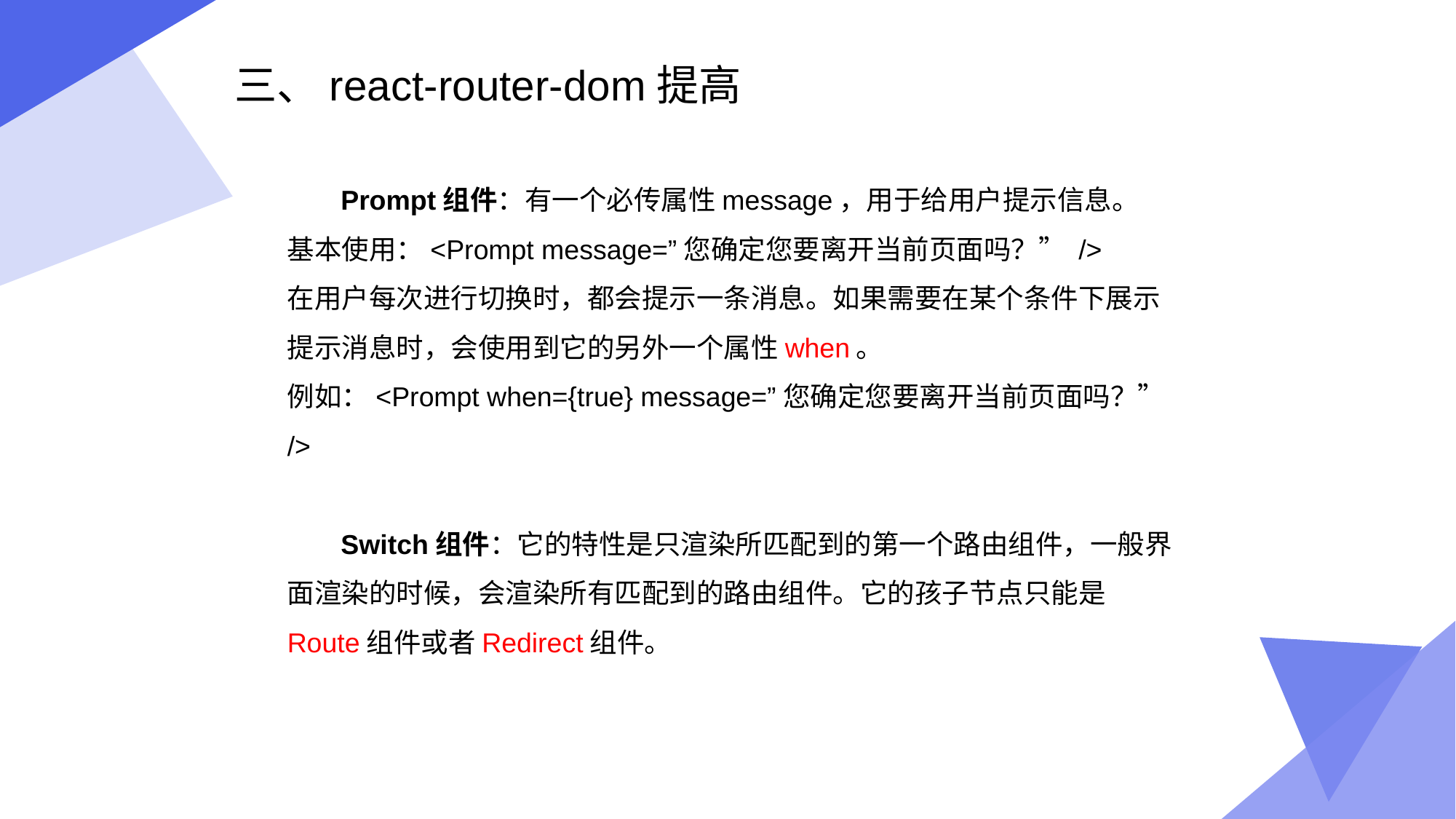

三、react-router-dom提高
       Prompt组件：有一个必传属性message，用于给用户提示信息。
基本使用：<Prompt message=”您确定您要离开当前页面吗？” />
在用户每次进行切换时，都会提示一条消息。如果需要在某个条件下展示提示消息时，会使用到它的另外一个属性when。
例如：<Prompt when={true} message=”您确定您要离开当前页面吗？” />

       Switch组件：它的特性是只渲染所匹配到的第一个路由组件，一般界面渲染的时候，会渲染所有匹配到的路由组件。它的孩子节点只能是Route组件或者Redirect组件。